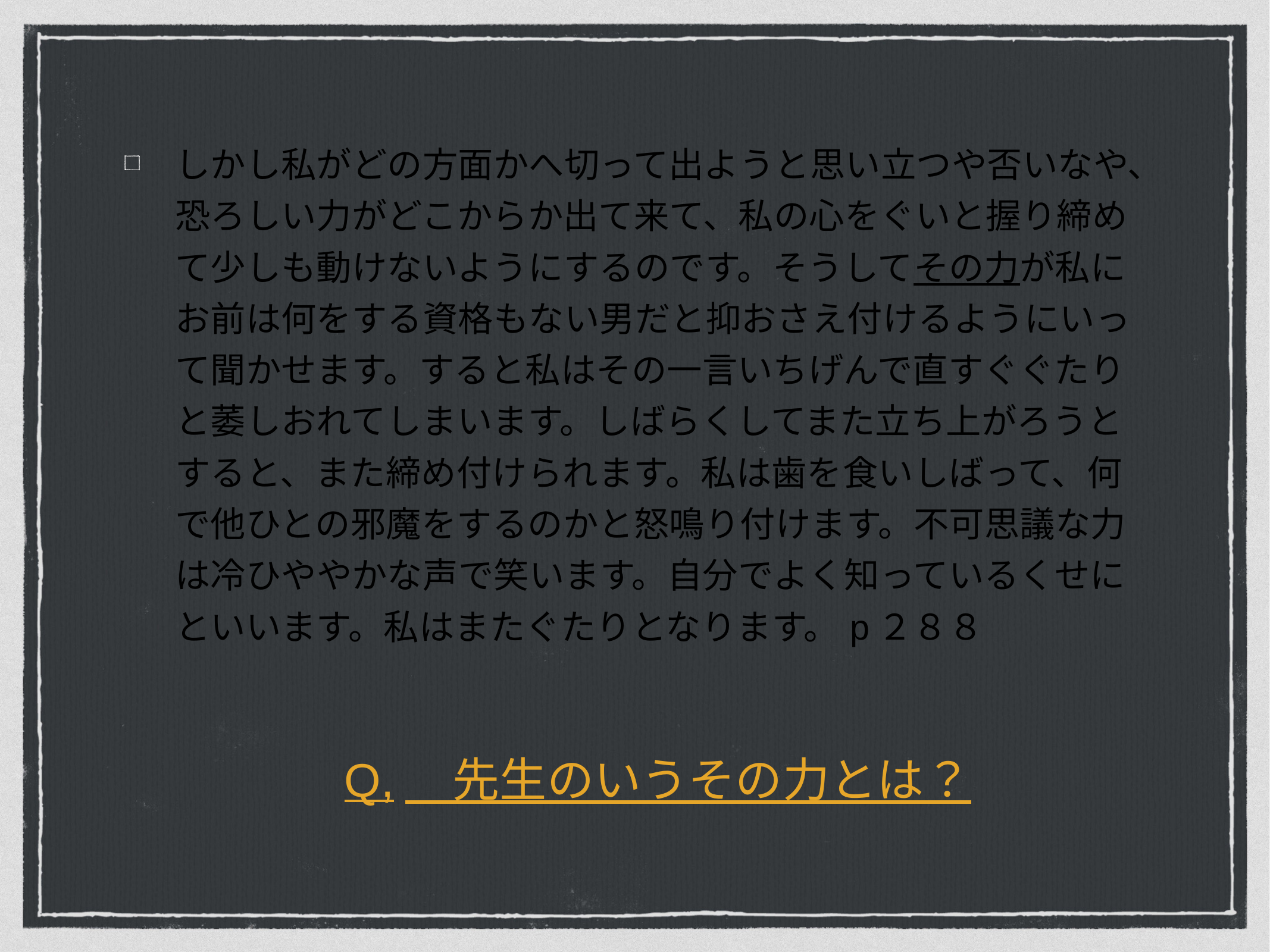

しかし私がどの方面かへ切って出ようと思い立つや否いなや、恐ろしい力がどこからか出て来て、私の心をぐいと握り締めて少しも動けないようにするのです。そうしてその力が私にお前は何をする資格もない男だと抑おさえ付けるようにいって聞かせます。すると私はその一言いちげんで直すぐぐたりと萎しおれてしまいます。しばらくしてまた立ち上がろうとすると、また締め付けられます。私は歯を食いしばって、何で他ひとの邪魔をするのかと怒鳴り付けます。不可思議な力は冷ひややかな声で笑います。自分でよく知っているくせにといいます。私はまたぐたりとなります。p２８８
Q,　先生のいうその力とは？